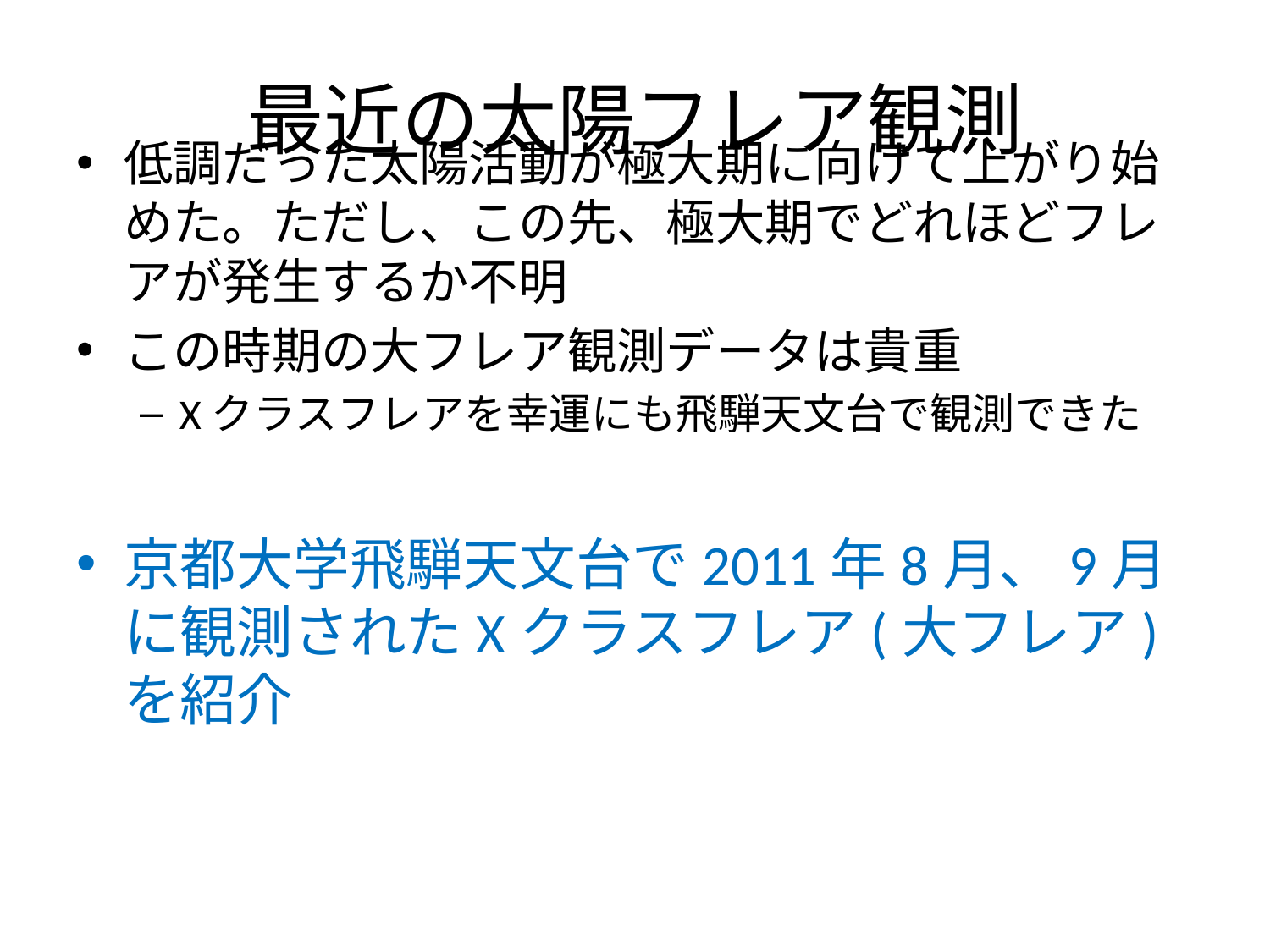

# 最近の太陽フレア観測
低調だった太陽活動が極大期に向けて上がり始めた。ただし、この先、極大期でどれほどフレアが発生するか不明
この時期の大フレア観測データは貴重
Xクラスフレアを幸運にも飛騨天文台で観測できた

京都大学飛騨天文台で2011年8月、9月に観測されたXクラスフレア(大フレア)を紹介